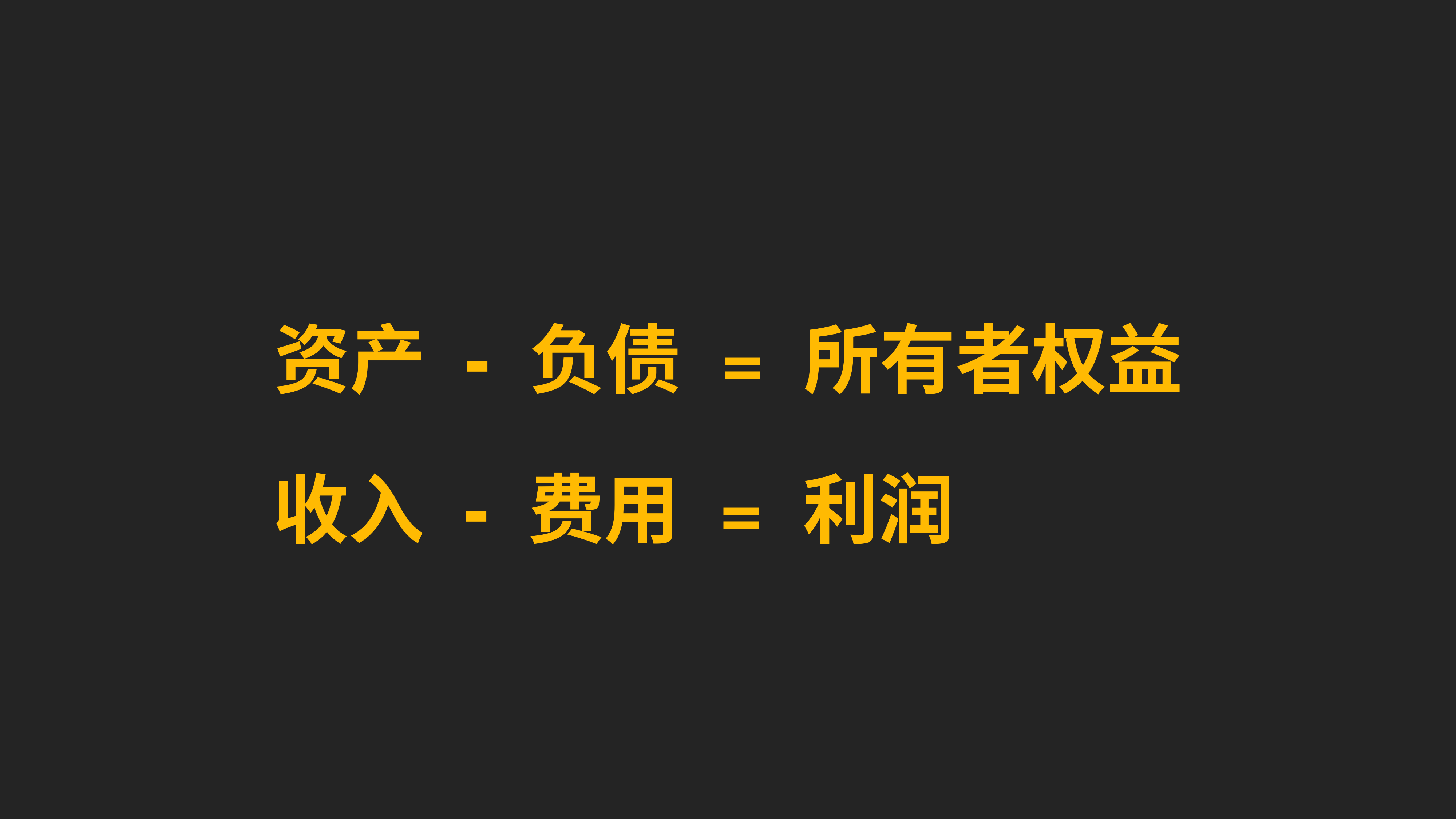

资产 - 负债 = 所有者权益
收入 - 费用 = 利润